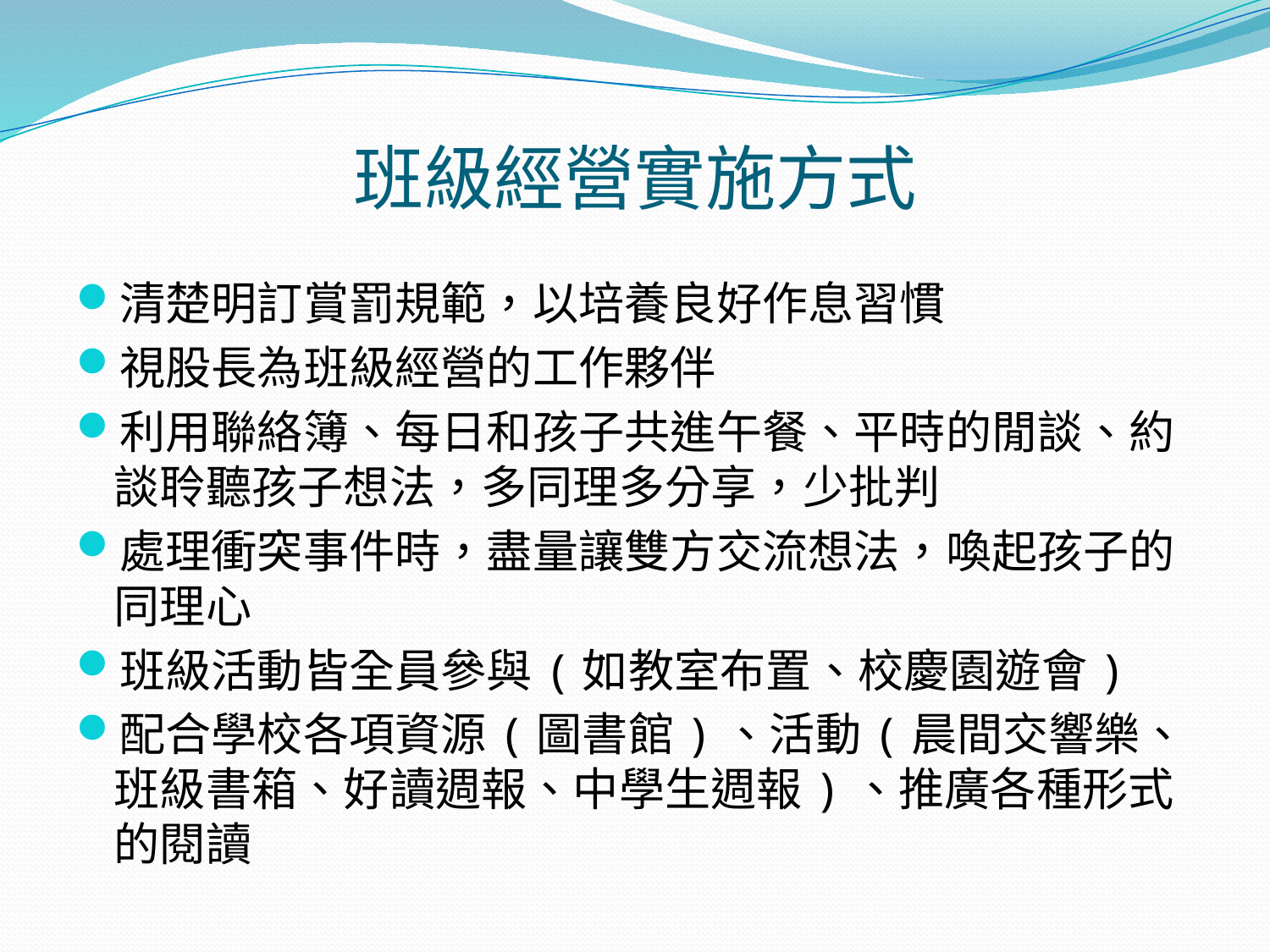

# 班級經營實施方式
清楚明訂賞罰規範，以培養良好作息習慣
視股長為班級經營的工作夥伴
利用聯絡簿、每日和孩子共進午餐、平時的閒談、約談聆聽孩子想法，多同理多分享，少批判
處理衝突事件時，盡量讓雙方交流想法，喚起孩子的同理心
班級活動皆全員參與(如教室布置、校慶園遊會)
配合學校各項資源(圖書館)、活動(晨間交響樂、班級書箱、好讀週報、中學生週報)、推廣各種形式的閱讀